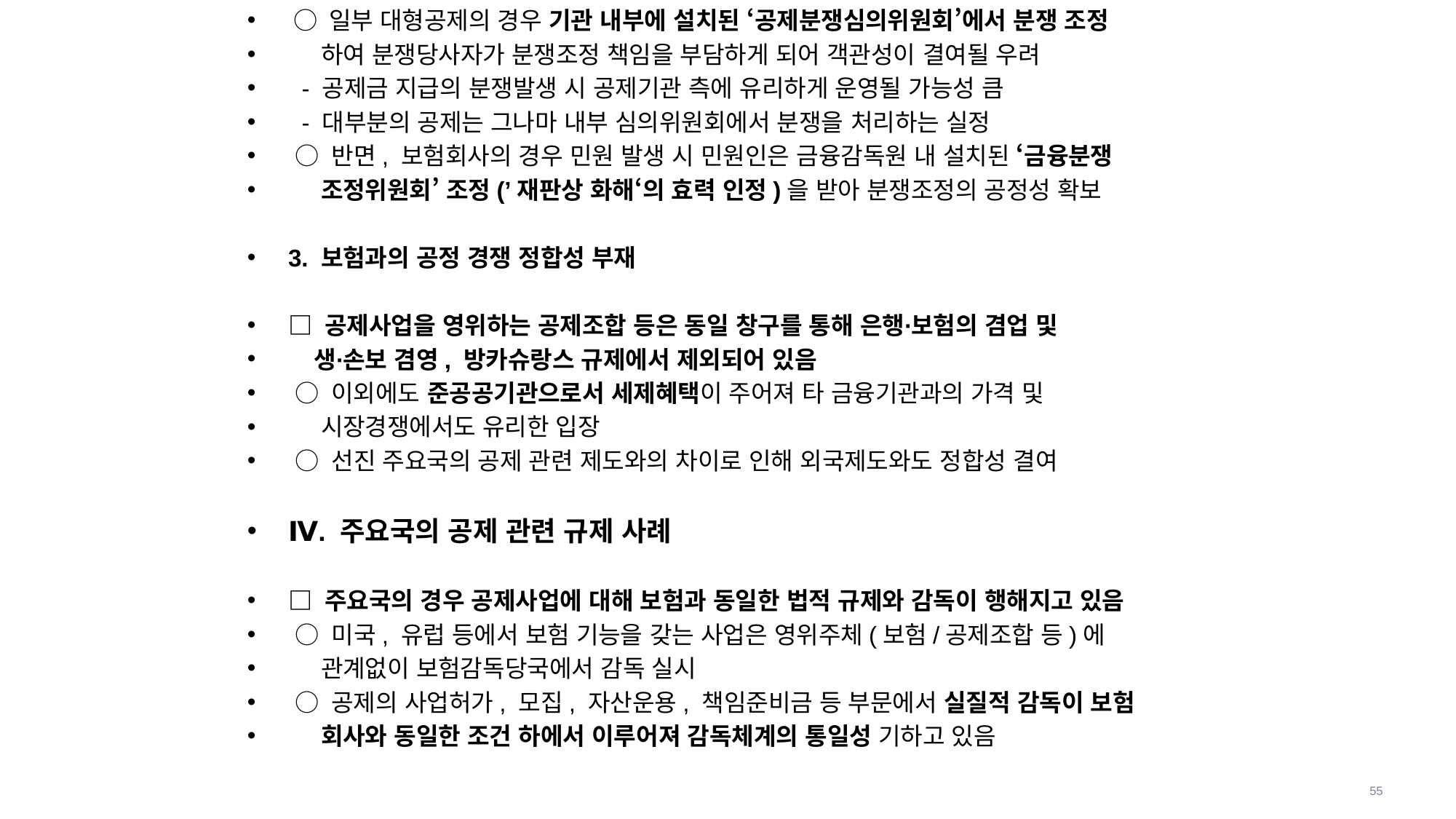

○ 일부 대형공제의 경우 기관 내부에 설치된 ‘공제분쟁심의위원회’에서 분쟁 조정
    하여 분쟁당사자가 분쟁조정 책임을 부담하게 되어 객관성이 결여될 우려
  - 공제금 지급의 분쟁발생 시 공제기관 측에 유리하게 운영될 가능성 큼
  - 대부분의 공제는 그나마 내부 심의위원회에서 분쟁을 처리하는 실정
 ○ 반면, 보험회사의 경우 민원 발생 시 민원인은 금융감독원 내 설치된 ‘금융분쟁
    조정위원회’ 조정(’재판상 화해‘의 효력 인정)을 받아 분쟁조정의 공정성 확보

3. 보험과의 공정 경쟁 정합성 부재

□ 공제사업을 영위하는 공제조합 등은 동일 창구를 통해 은행∙보험의 겸업 및
   생∙손보 겸영, 방카슈랑스 규제에서 제외되어 있음
 ○ 이외에도 준공공기관으로서 세제혜택이 주어져 타 금융기관과의 가격 및
    시장경쟁에서도 유리한 입장
 ○ 선진 주요국의 공제 관련 제도와의 차이로 인해 외국제도와도 정합성 결여

Ⅳ. 주요국의 공제 관련 규제 사례

□ 주요국의 경우 공제사업에 대해 보험과 동일한 법적 규제와 감독이 행해지고 있음
 ○ 미국, 유럽 등에서 보험 기능을 갖는 사업은 영위주체(보험/공제조합 등)에
    관계없이 보험감독당국에서 감독 실시
 ○ 공제의 사업허가, 모집, 자산운용, 책임준비금 등 부문에서 실질적 감독이 보험
    회사와 동일한 조건 하에서 이루어져 감독체계의 통일성 기하고 있음
55